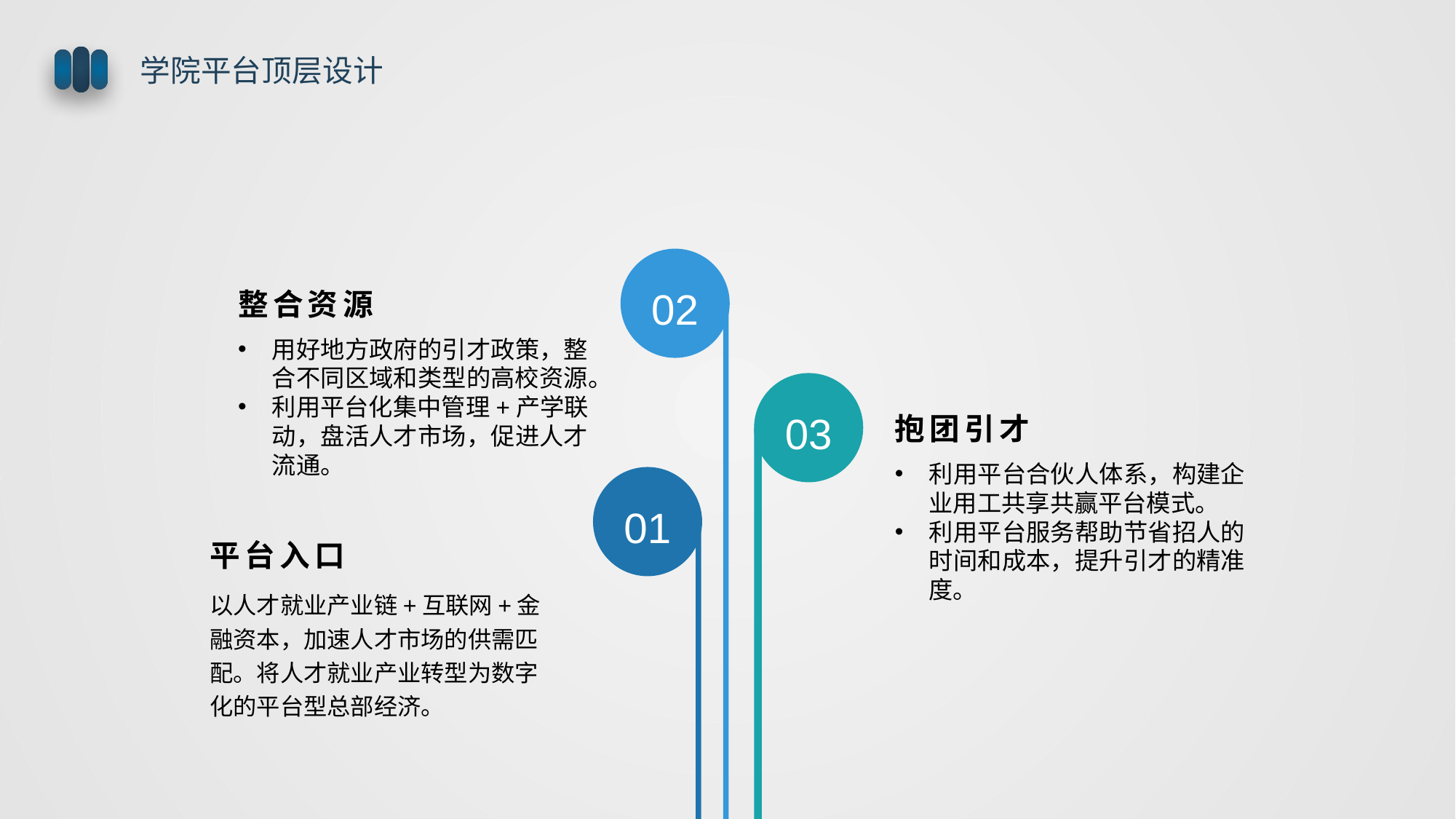

学院平台顶层设计

02
整合资源

用好地方政府的引才政策，整合不同区域和类型的高校资源。
利用平台化集中管理+产学联动，盘活人才市场，促进人才流通。
03
抱团引才

利用平台合伙人体系，构建企业用工共享共赢平台模式。
利用平台服务帮助节省招人的时间和成本，提升引才的精准度。

01
平台入口

以人才就业产业链+互联网+金融资本，加速人才市场的供需匹配。将人才就业产业转型为数字化的平台型总部经济。